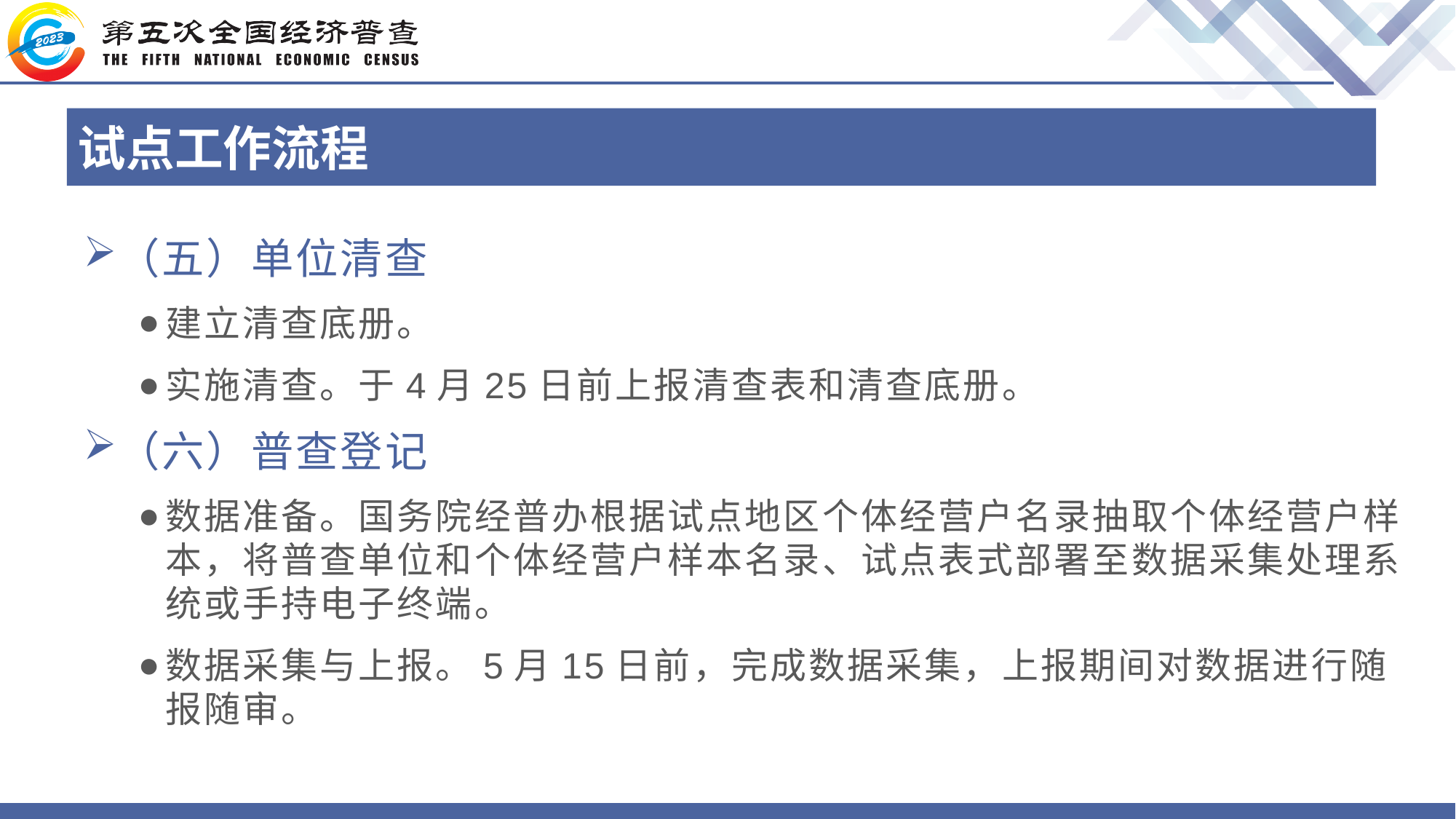

# 试点工作流程
（五）单位清查
建立清查底册。
实施清查。于4月25日前上报清查表和清查底册。
（六）普查登记
数据准备。国务院经普办根据试点地区个体经营户名录抽取个体经营户样本，将普查单位和个体经营户样本名录、试点表式部署至数据采集处理系统或手持电子终端。
数据采集与上报。5月15日前，完成数据采集，上报期间对数据进行随报随审。